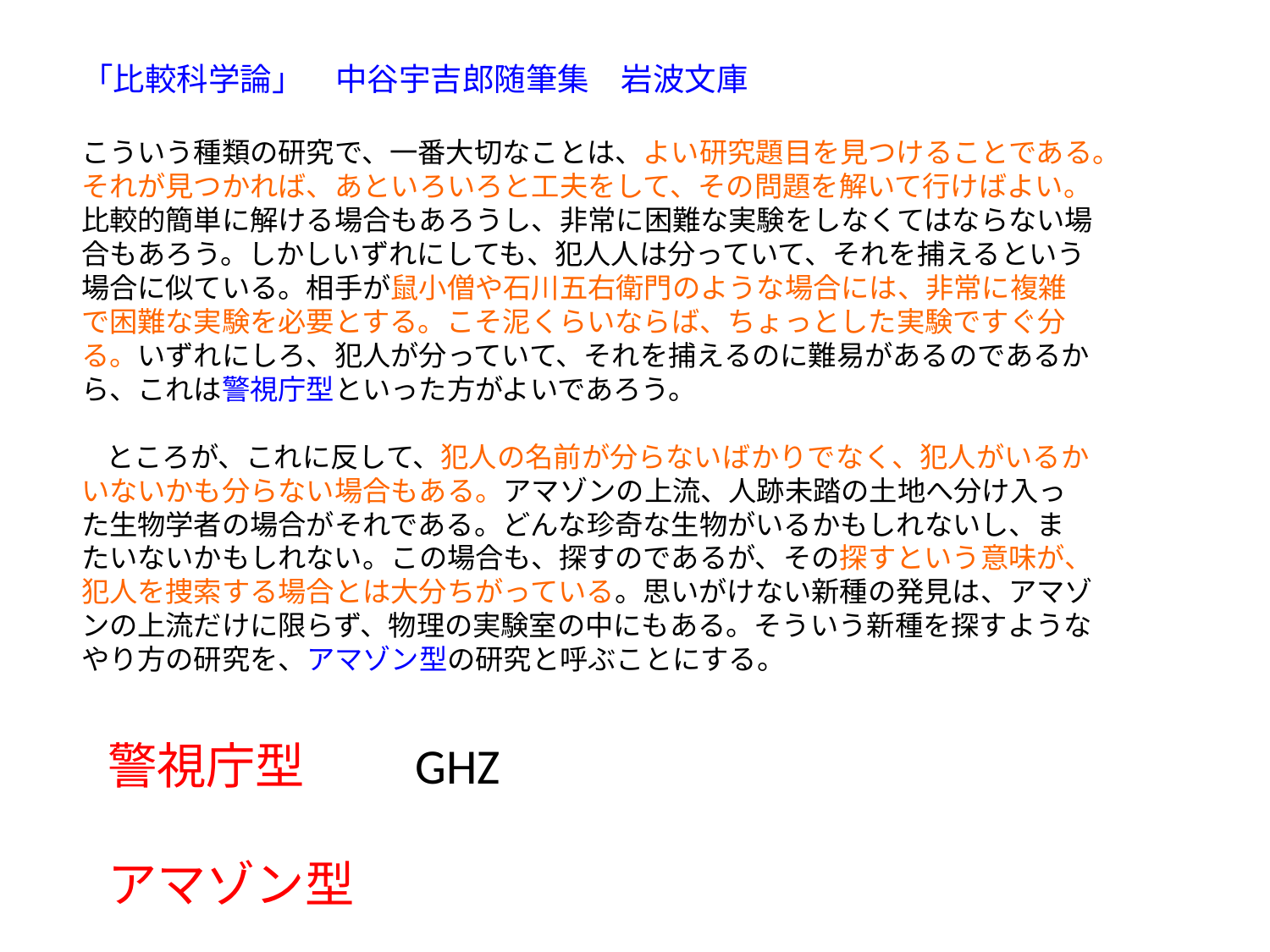

「比較科学論」　中谷宇吉郎随筆集　岩波文庫

こういう種類の研究で、一番大切なことは、よい研究題目を見つけることである。それが見つかれば、あといろいろと工夫をして、その問題を解いて行けばよい。比較的簡単に解ける場合もあろうし、非常に困難な実験をしなくてはならない場合もあろう。しかしいずれにしても、犯人人は分っていて、それを捕えるという場合に似ている。相手が鼠小僧や石川五右衛門のような場合には、非常に複雑で困難な実験を必要とする。こそ泥くらいならば、ちょっとした実験ですぐ分る。いずれにしろ、犯人が分っていて、それを捕えるのに難易があるのであるから、これは警視庁型といった方がよいであろう。

　ところが、これに反して、犯人の名前が分らないばかりでなく、犯人がいるかいないかも分らない場合もある。アマゾンの上流、人跡未踏の土地へ分け入った生物学者の場合がそれである。どんな珍奇な生物がいるかもしれないし、またいないかもしれない。この場合も、探すのであるが、その探すという意味が、犯人を捜索する場合とは大分ちがっている。思いがけない新種の発見は、アマゾンの上流だけに限らず、物理の実験室の中にもある。そういう新種を探すようなやり方の研究を、アマゾン型の研究と呼ぶことにする。
警視庁型　　GHZ

アマゾン型